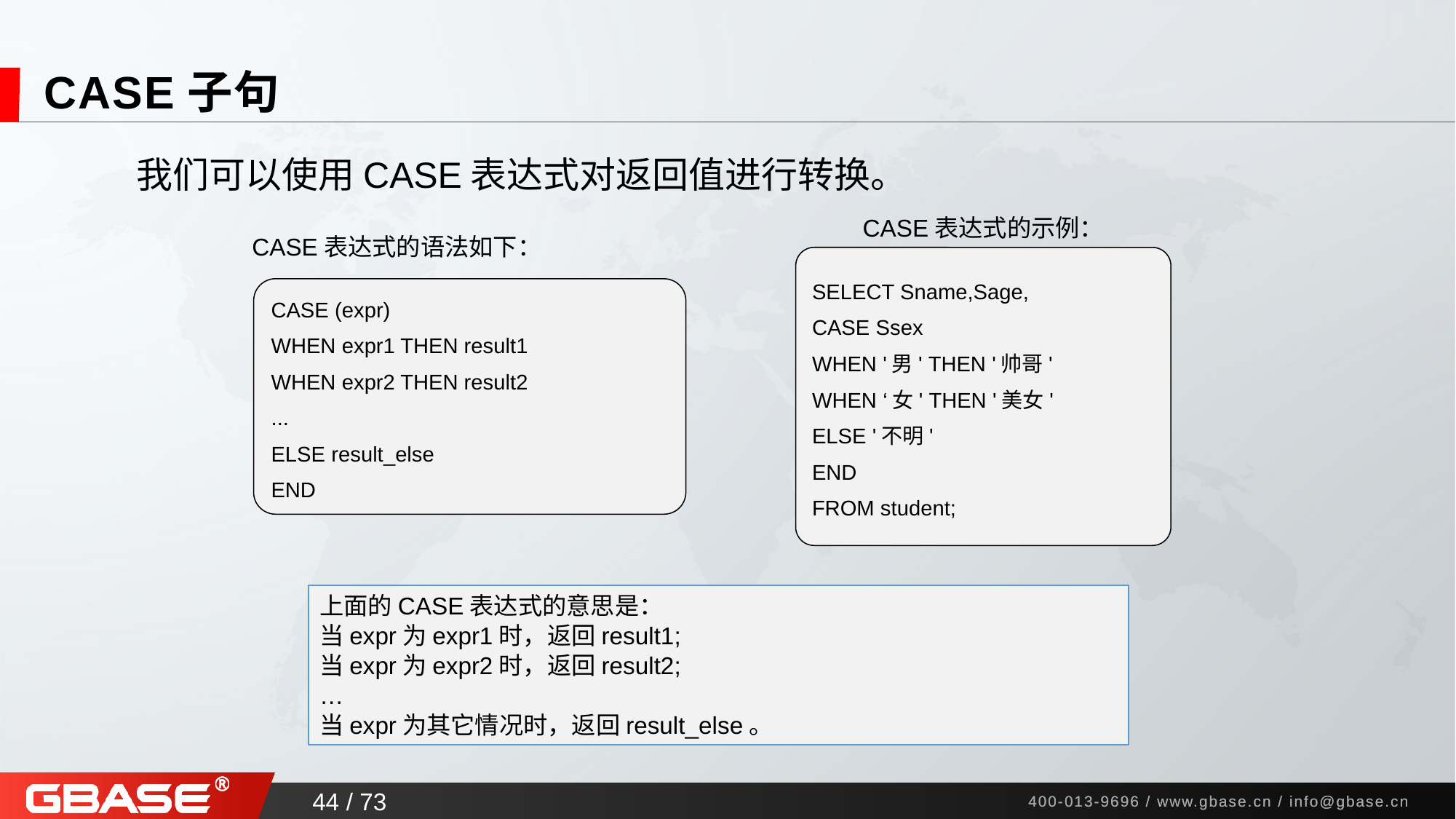

# CASE子句
我们可以使用CASE表达式对返回值进行转换。
CASE表达式的示例：
CASE表达式的语法如下：
SELECT Sname,Sage,
CASE Ssex
WHEN '男' THEN '帅哥'
WHEN ‘女' THEN '美女'
ELSE '不明'
END
FROM student;
CASE (expr)
WHEN expr1 THEN result1
WHEN expr2 THEN result2
...
ELSE result_else
END
上面的CASE表达式的意思是：
当expr为expr1时，返回result1;
当expr为expr2时，返回result2;
…
当expr为其它情况时，返回result_else。